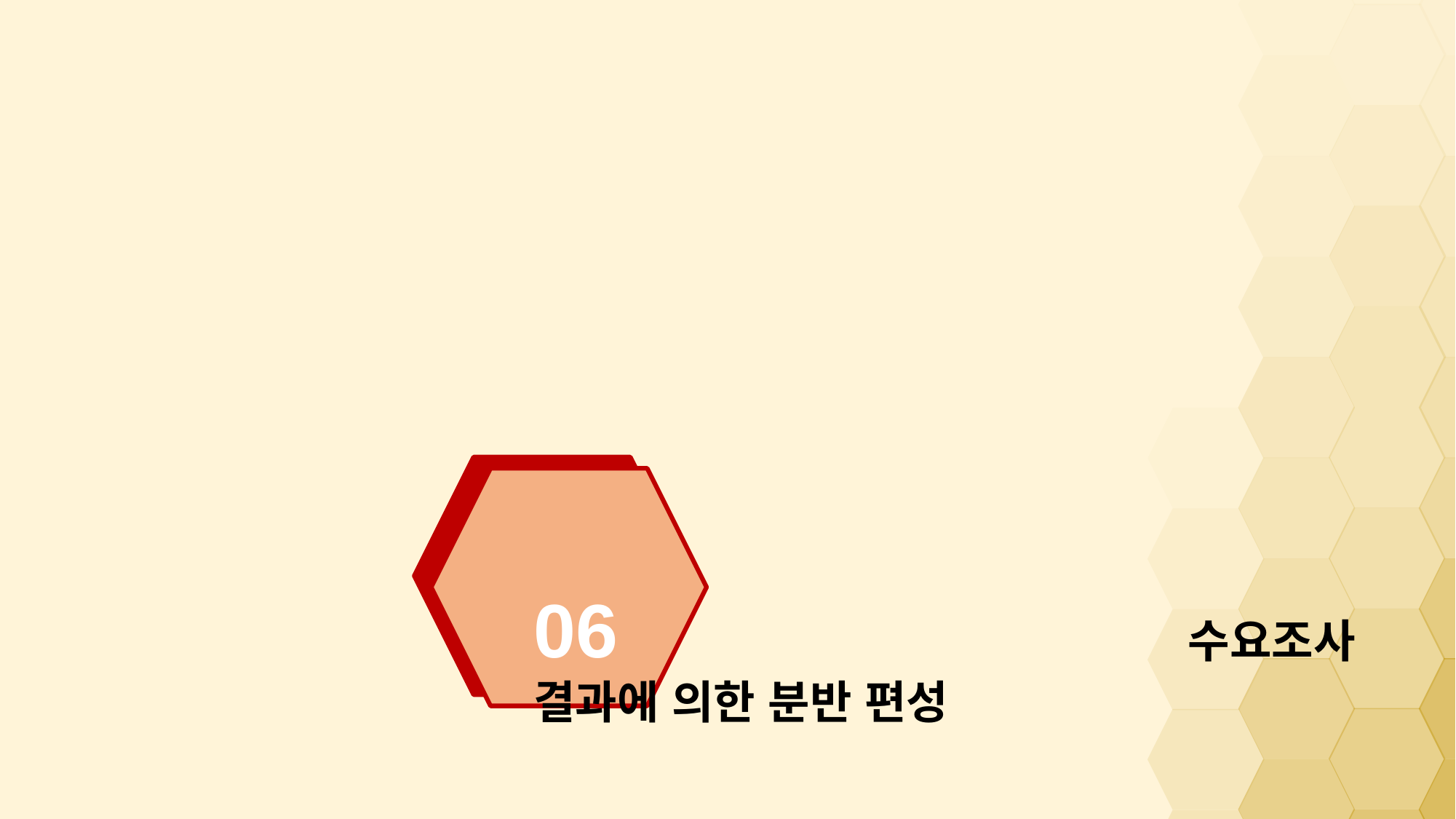

# 06	수요조사 결과에 의한 분반 편성